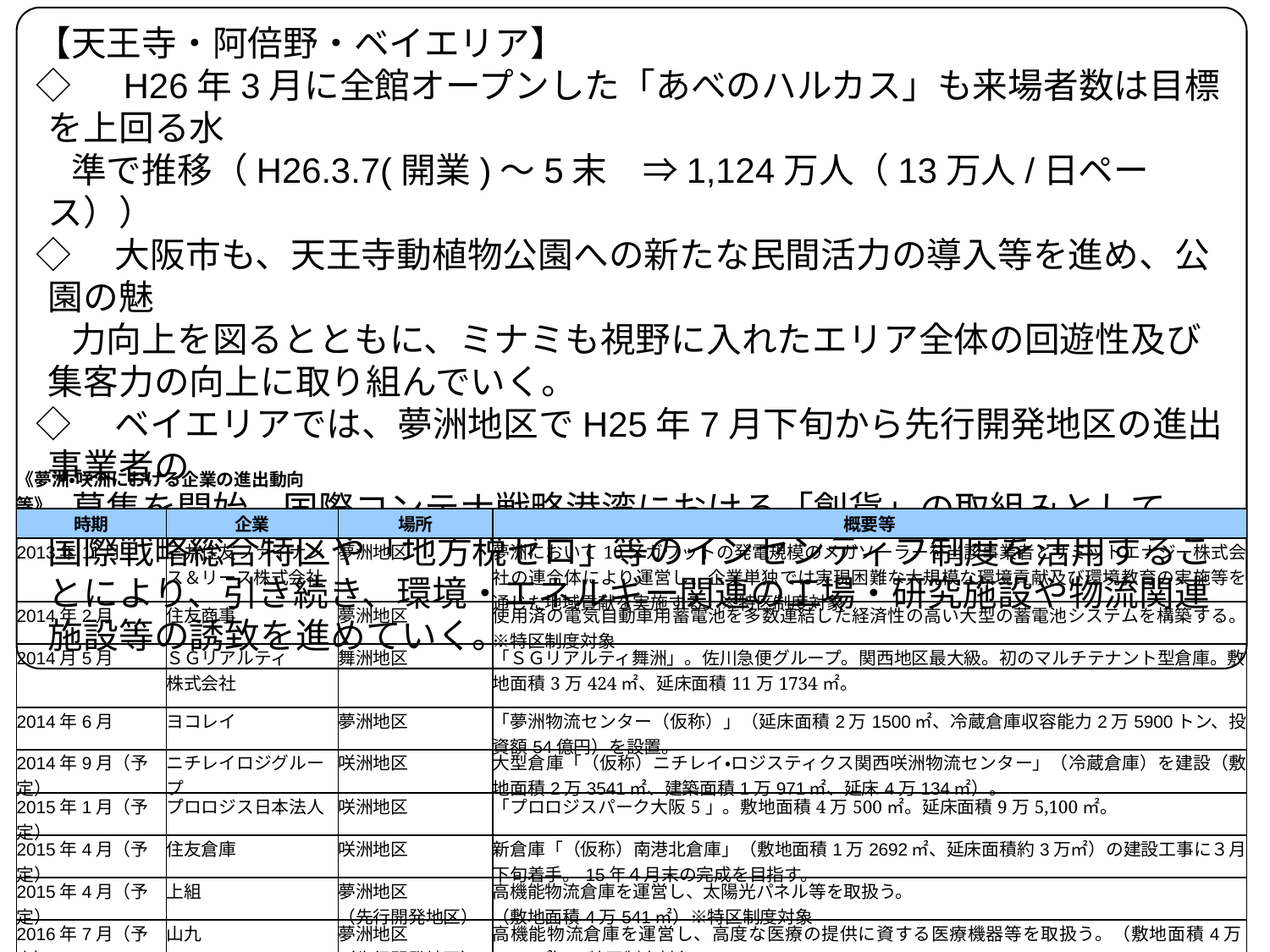

【天王寺・阿倍野・ベイエリア】
◇　H26年3月に全館オープンした「あべのハルカス」も来場者数は目標を上回る水
　準で推移（H26.3.7(開業)～5末　⇒1,124万人（13万人/日ペース））
◇　大阪市も、天王寺動植物公園への新たな民間活力の導入等を進め、公園の魅
　力向上を図るとともに、ミナミも視野に入れたエリア全体の回遊性及び集客力の向上に取り組んでいく。
◇　ベイエリアでは、夢洲地区でH25年7月下旬から先行開発地区の進出事業者の
　募集を開始。国際コンテナ戦略港湾における「創貨」の取組みとして、国際戦略総合特区や「地方税ゼロ」等のインセンティブ制度を活用することにより、引き続き、環境・エネルギー関連の工場・研究施設や物流関連施設等の誘致を進めていく。
| 《夢洲・咲洲における企業の進出動向等》 |  |  |  |
| --- | --- | --- | --- |
| 時期 | 企業 | 場所 | 概要等 |
| 2013年11月 | 三井住友ファイナンス＆リース株式会社 | 夢洲地区 | 夢洲において10メガワットの発電規模のメガソーラーを当該事業者とサミットエナジー株式会社の連合体により運営し、企業単独では実現困難な大規模な環境貢献及び環境教育の実施等を通じた地域貢献を実施する。※特区制度対象 |
| 2014年2月 | 住友商事 | 夢洲地区 | 使用済の電気自動車用蓄電池を多数連結した経済性の高い大型の蓄電池システムを構築する。※特区制度対象 |
| 2014月5月 | ＳＧリアルティ 株式会社 | 舞洲地区 | 「ＳＧリアルティ舞洲」。佐川急便グループ。関西地区最大級。初のマルチテナント型倉庫。敷地面積3万424㎡、延床面積11万1734㎡。 |
| 2014年6月 | ヨコレイ | 夢洲地区 | 「夢洲物流センター（仮称）」（延床面積2万1500㎡、冷蔵倉庫収容能力2万5900トン、投資額54億円）を設置。 |
| 2014年9月（予定） | ニチレイロジグループ | 咲洲地区 | 大型倉庫「（仮称）ニチレイ・ロジスティクス関西咲洲物流センター」（冷蔵倉庫）を建設（敷地面積2万3541㎡、建築面積1万971㎡、延床4万134㎡）。 |
| 2015年1月（予定） | プロロジス日本法人 | 咲洲地区 | 「プロロジスパーク大阪5」。敷地面積4万500㎡。延床面積9万5,100㎡。 |
| 2015年4月（予定） | 住友倉庫 | 咲洲地区 | 新倉庫「（仮称）南港北倉庫」（敷地面積1万2692㎡、延床面積約3万㎡）の建設工事に３月下旬着手。15年４月末の完成を目指す。 |
| 2015年4月（予定） | 上組 | 夢洲地区 （先行開発地区） | 高機能物流倉庫を運営し、太陽光パネル等を取扱う。 （敷地面積4万541㎡）※特区制度対象 |
| 2016年7月（予定） | 山九 | 夢洲地区 （先行開発地区） | 高機能物流倉庫を運営し、高度な医療の提供に資する医療機器等を取扱う。（敷地面積4万2936㎡）※特区制度対象 |